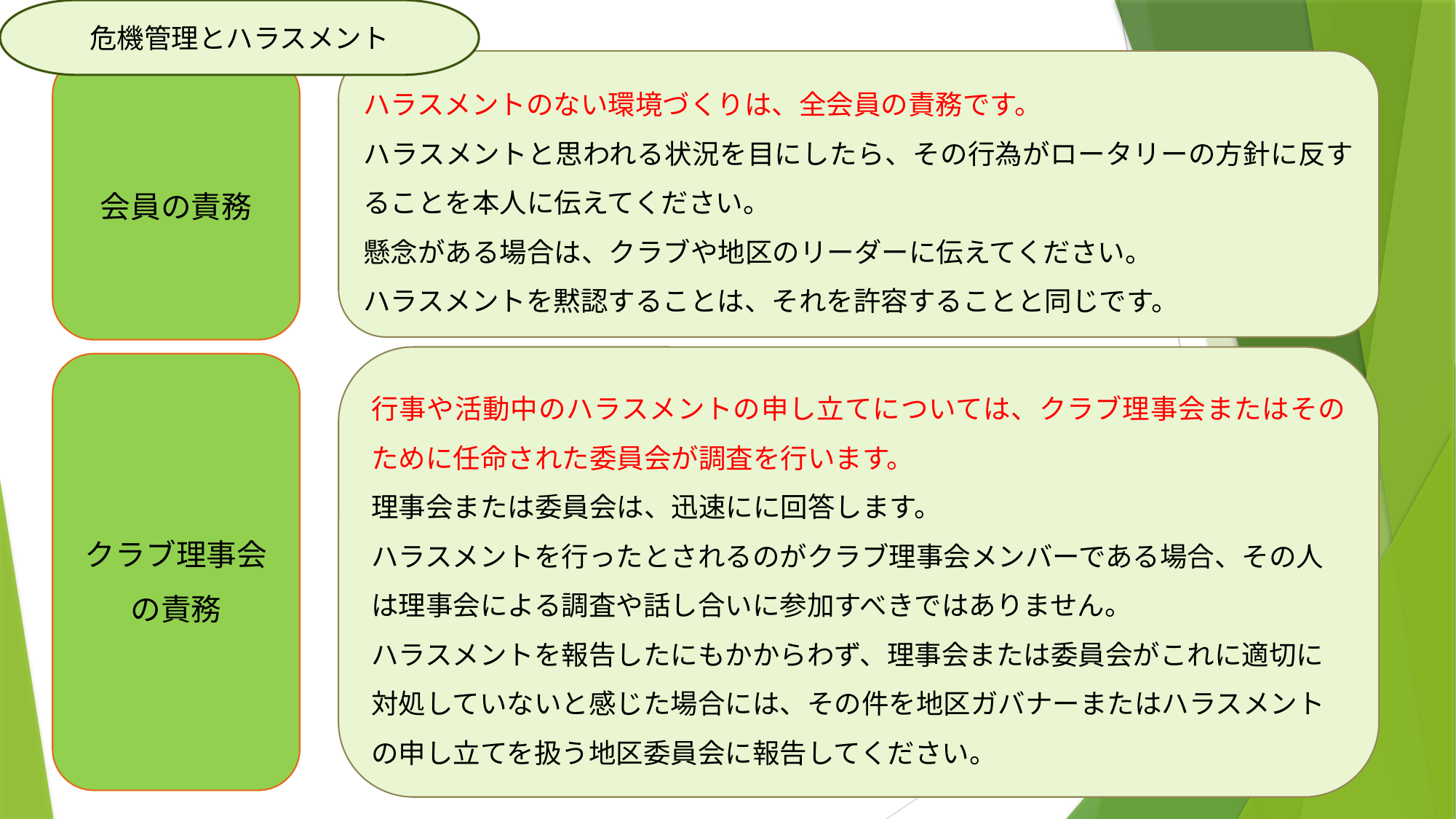

危機管理とハラスメント
ハラスメントのない環境づくりは、全会員の責務です。
ハラスメントと思われる状況を目にしたら、その行為がロータリーの方針に反することを本人に伝えてください。
懸念がある場合は、クラブや地区のリーダーに伝えてください。
ハラスメントを黙認することは、それを許容することと同じです。
会員の責務
行事や活動中のハラスメントの申し立てについては、クラブ理事会またはそのために任命された委員会が調査を行います。
理事会または委員会は、迅速にに回答します。
ハラスメントを行ったとされるのがクラブ理事会メンバーである場合、その人は理事会による調査や話し合いに参加すべきではありません。
ハラスメントを報告したにもかからわず、理事会または委員会がこれに適切に対処していないと感じた場合には、その件を地区ガバナーまたはハラスメントの申し立てを扱う地区委員会に報告してください。
クラブ理事会
の責務
15